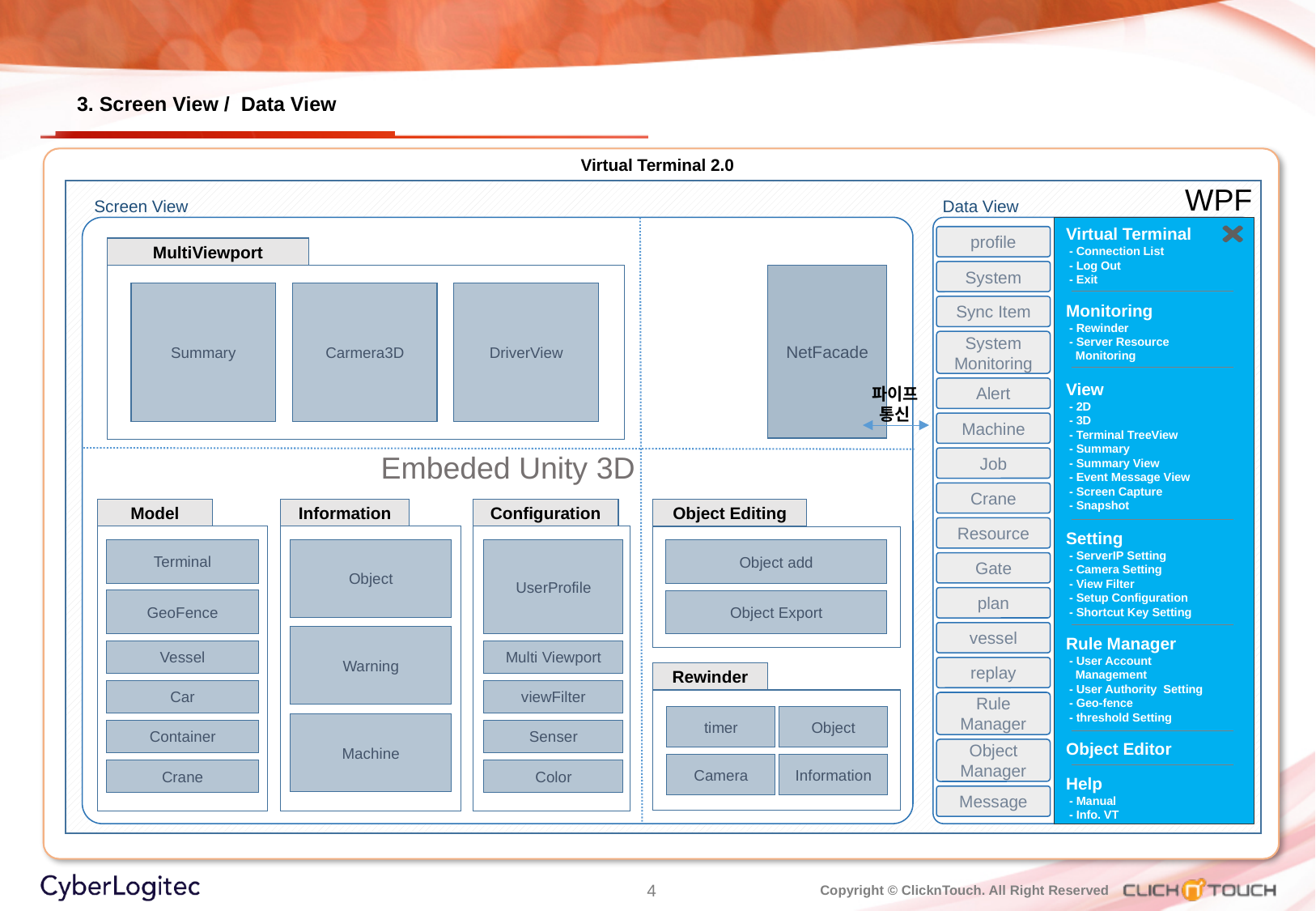

3. Screen View /  Data View
Virtual Terminal 2.0
Virtual Terminal 2.0

WPF
Data View
Screen View

Virtual Terminal
 - Connection List
 - Log Out
 - Exit

Monitoring
 - Rewinder
 - Server Resource
   Monitoring
View
 - 2D
 - 3D
 - Terminal TreeView
 - Summary
 - Summary View
 - Event Message View
 - Screen Capture
 - Snapshot
Setting
 - ServerIP Setting
 - Camera Setting
 - View Filter
 - Setup Configuration
 - Shortcut Key Setting
Rule Manager
 - User Account
   Management
 - User Authority  Setting
 - Geo-fence
 - threshold Setting
Object Editor
Help
 - Manual
 - Info. VT
profile
MultiViewport
System

NetFacade
Summary
Carmera3D
DriverView
Sync Item
System Monitoring
파이프 통신
Alert
Machine
Embeded Unity 3D
Job
Crane
Information
Model
Configuration
Object Editing
Resource

Terminal
Object
UserProfile
Object add
Gate
plan
GeoFence
Object Export
vessel
Warning
Vessel
Multi Viewport
replay
Rewinder
Car
viewFilter

Rule
Manager
timer
Object
Machine
Container
Senser
Object
Manager
Camera
Information
Crane
Color
Message